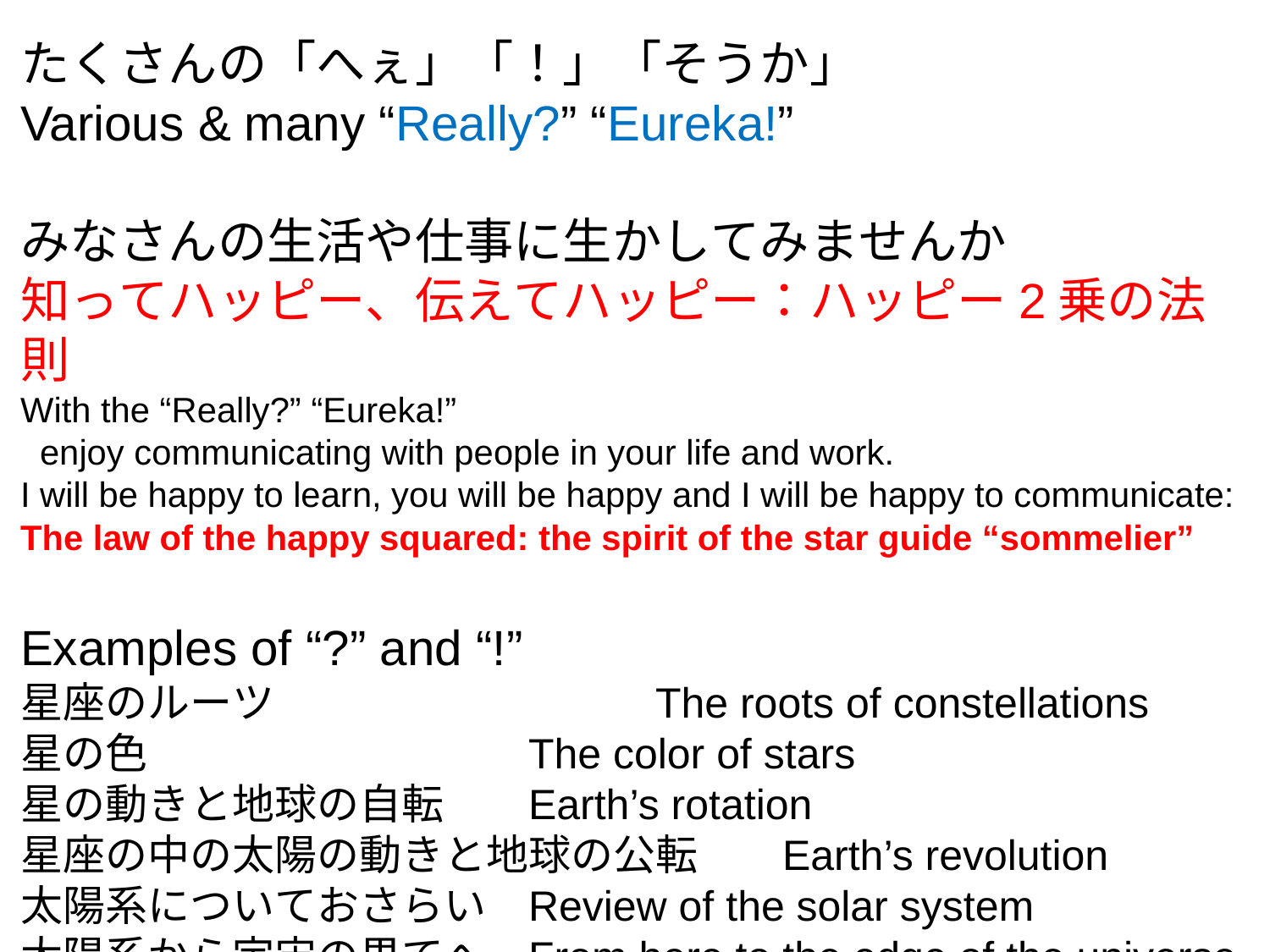

たくさんの「へぇ」「！」「そうか」
Various & many “Really?” “Eureka!”

みなさんの生活や仕事に生かしてみませんか
知ってハッピー、伝えてハッピー：ハッピー2乗の法則
With the “Really?” “Eureka!”
  enjoy communicating with people in your life and work.
I will be happy to learn, you will be happy and I will be happy to communicate:
The law of the happy squared: the spirit of the star guide “sommelier”

Examples of “?” and “!”
星座のルーツ			The roots of constellations
星の色			The color of stars
星の動きと地球の自転	Earth’s rotation
星座の中の太陽の動きと地球の公転	Earth’s revolution
太陽系についておさらい	Review of the solar system
太陽系から宇宙の果てへ	From here to the edge of the universe